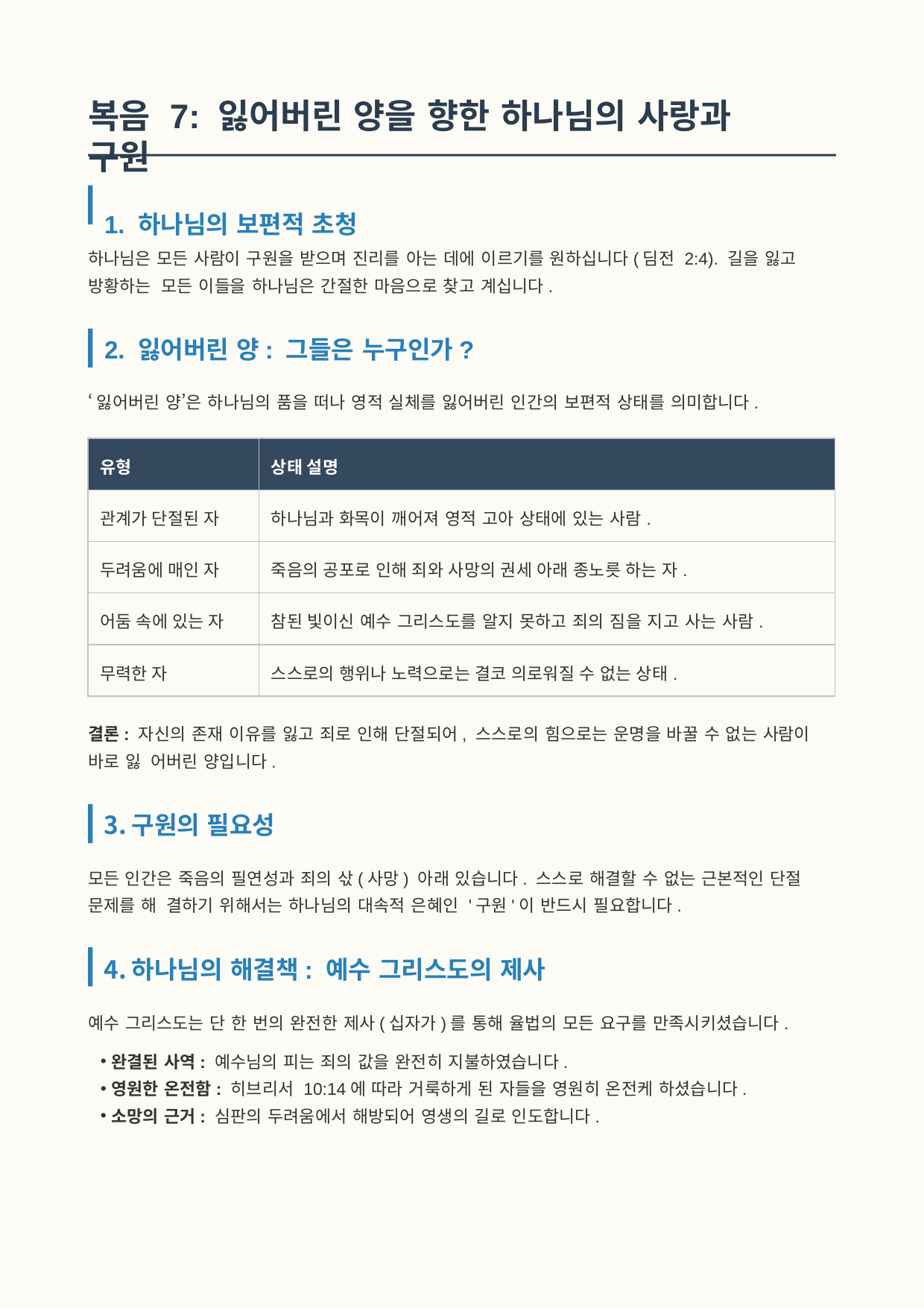

복음 7: 잃어버린 양을 향한 하나님의 사랑과 구원

1. 하나님의 보편적 초청

하나님은 모든 사람이 구원을 받으며 진리를 아는 데에 이르기를 원하십니다(딤전 2:4). 길을 잃고 방황하는  모든 이들을 하나님은 간절한 마음으로 찾고 계십니다.

2. 잃어버린 양: 그들은 누구인가?
‘잃어버린 양’은 하나님의 품을 떠나 영적 실체를 잃어버린 인간의 보편적 상태를 의미합니다.

| 유형 | 상태 설명 |
| --- | --- |
| 관계가 단절된 자 | 하나님과 화목이 깨어져 영적 고아 상태에 있는 사람. |
| 두려움에 매인 자 | 죽음의 공포로 인해 죄와 사망의 권세 아래 종노릇 하는 자. |
| 어둠 속에 있는 자 | 참된 빛이신 예수 그리스도를 알지 못하고 죄의 짐을 지고 사는 사람. |
| 무력한 자 | 스스로의 행위나 노력으로는 결코 의로워질 수 없는 상태. |
결론: 자신의 존재 이유를 잃고 죄로 인해 단절되어, 스스로의 힘으로는 운명을 바꿀 수 없는 사람이 바로 잃  어버린 양입니다.

구원의 필요성
모든 인간은 죽음의 필연성과 죄의 삯(사망) 아래 있습니다. 스스로 해결할 수 없는 근본적인 단절 문제를 해  결하기 위해서는 하나님의 대속적 은혜인 '구원'이 반드시 필요합니다.

하나님의 해결책: 예수 그리스도의 제사
예수 그리스도는 단 한 번의 완전한 제사(십자가)를 통해 율법의 모든 요구를 만족시키셨습니다.
완결된 사역: 예수님의 피는 죄의 값을 완전히 지불하였습니다.
영원한 온전함: 히브리서 10:14에 따라 거룩하게 된 자들을 영원히 온전케 하셨습니다.
소망의 근거: 심판의 두려움에서 해방되어 영생의 길로 인도합니다.